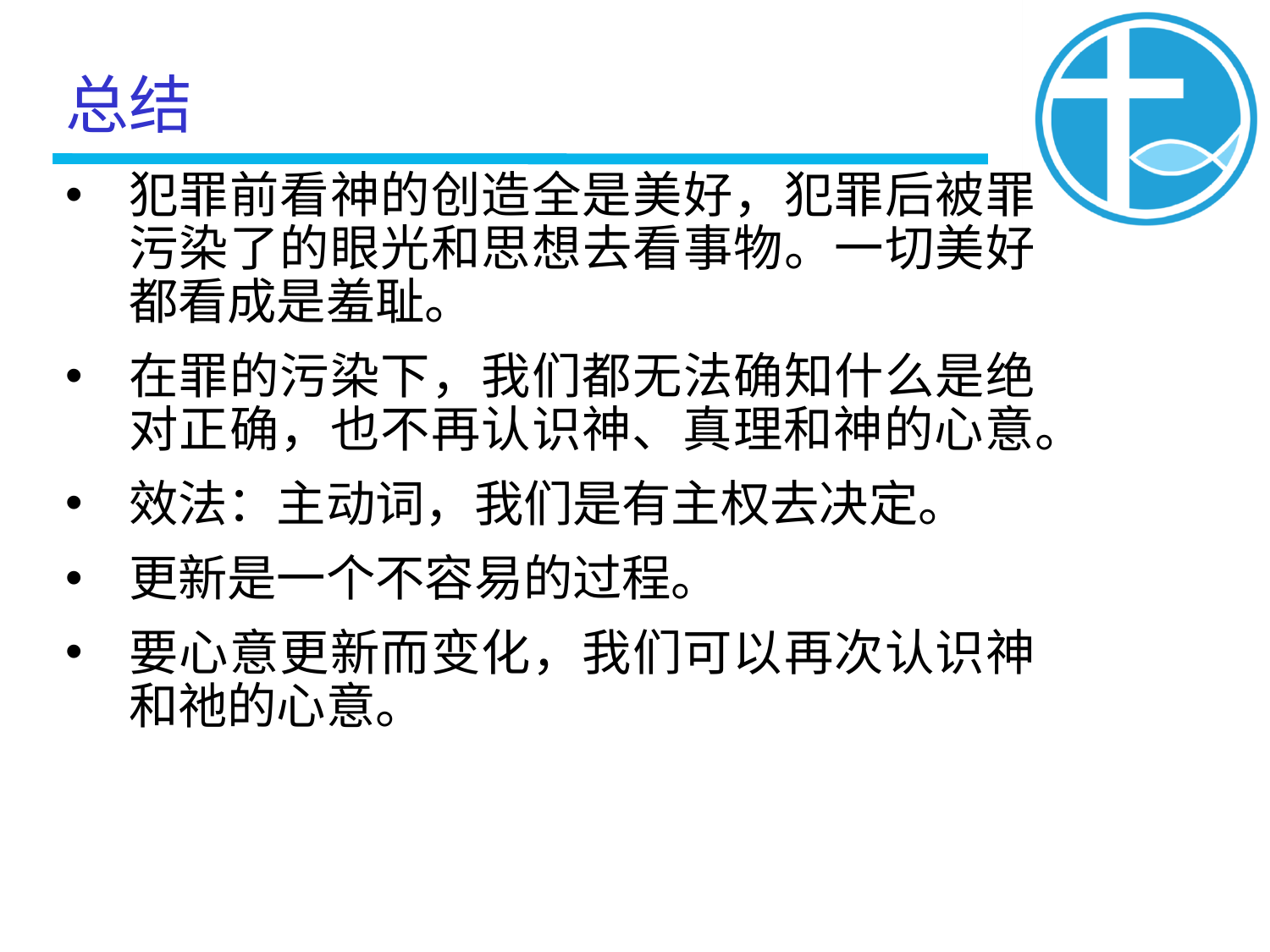

总结

犯罪前看神的创造全是美好，犯罪后被罪污染了的眼光和思想去看事物。一切美好都看成是羞耻。
在罪的污染下，我们都无法确知什么是绝对正确，也不再认识神、真理和神的心意。
效法：主动词，我们是有主权去决定。
更新是一个不容易的过程。
要心意更新而变化，我们可以再次认识神和祂的心意。